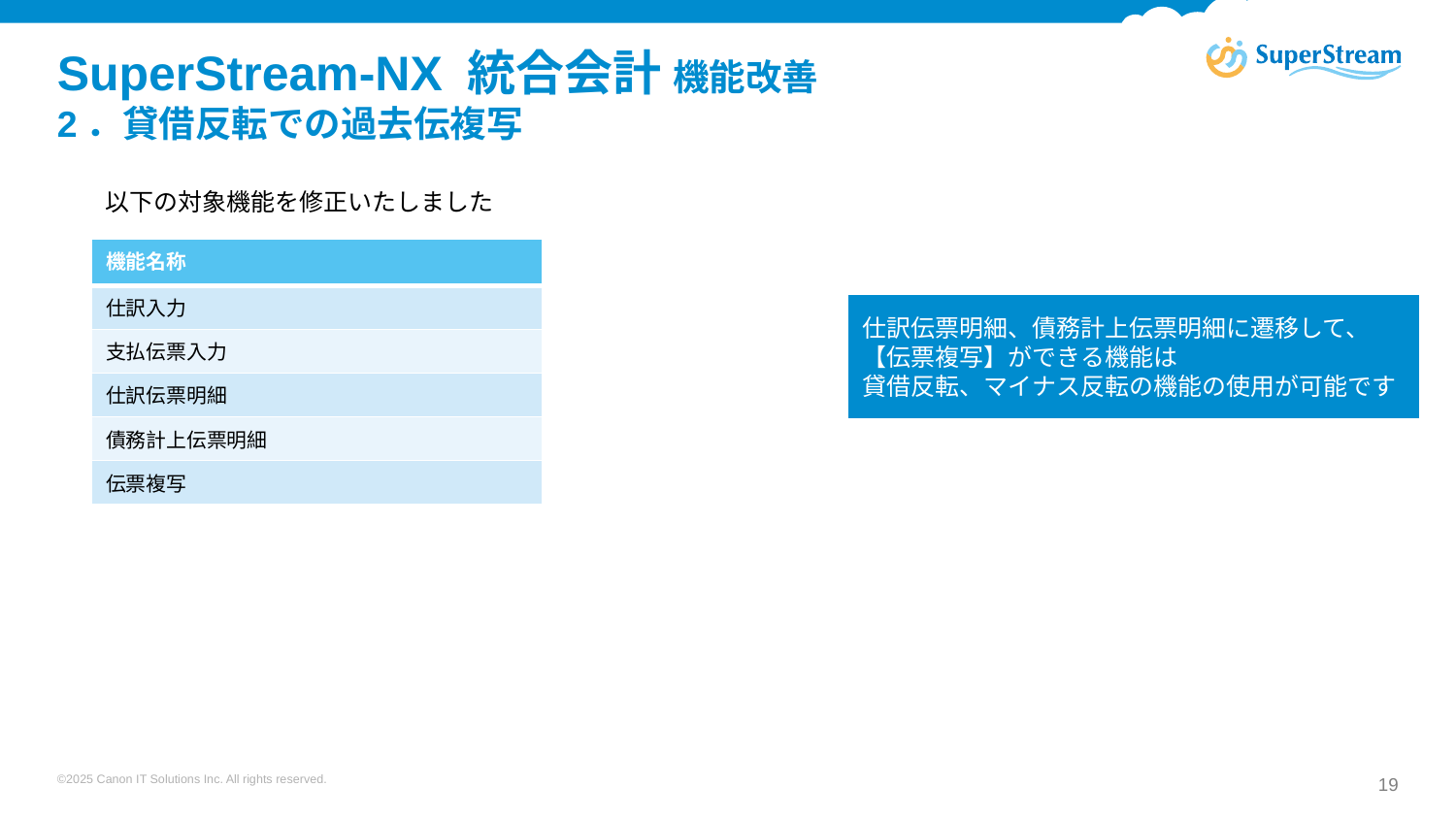

# SuperStream-NX 統合会計 機能改善　 2．貸借反転での過去伝複写
以下の対象機能を修正いたしました

| 機能名称 |
| --- |
| 仕訳入力 |
| 支払伝票入力 |
| 仕訳伝票明細 |
| 債務計上伝票明細 |
| 伝票複写 |
仕訳伝票明細、債務計上伝票明細に遷移して、【伝票複写】ができる機能は
貸借反転、マイナス反転の機能の使用が可能です

©2025 Canon IT Solutions Inc. All rights reserved.
19